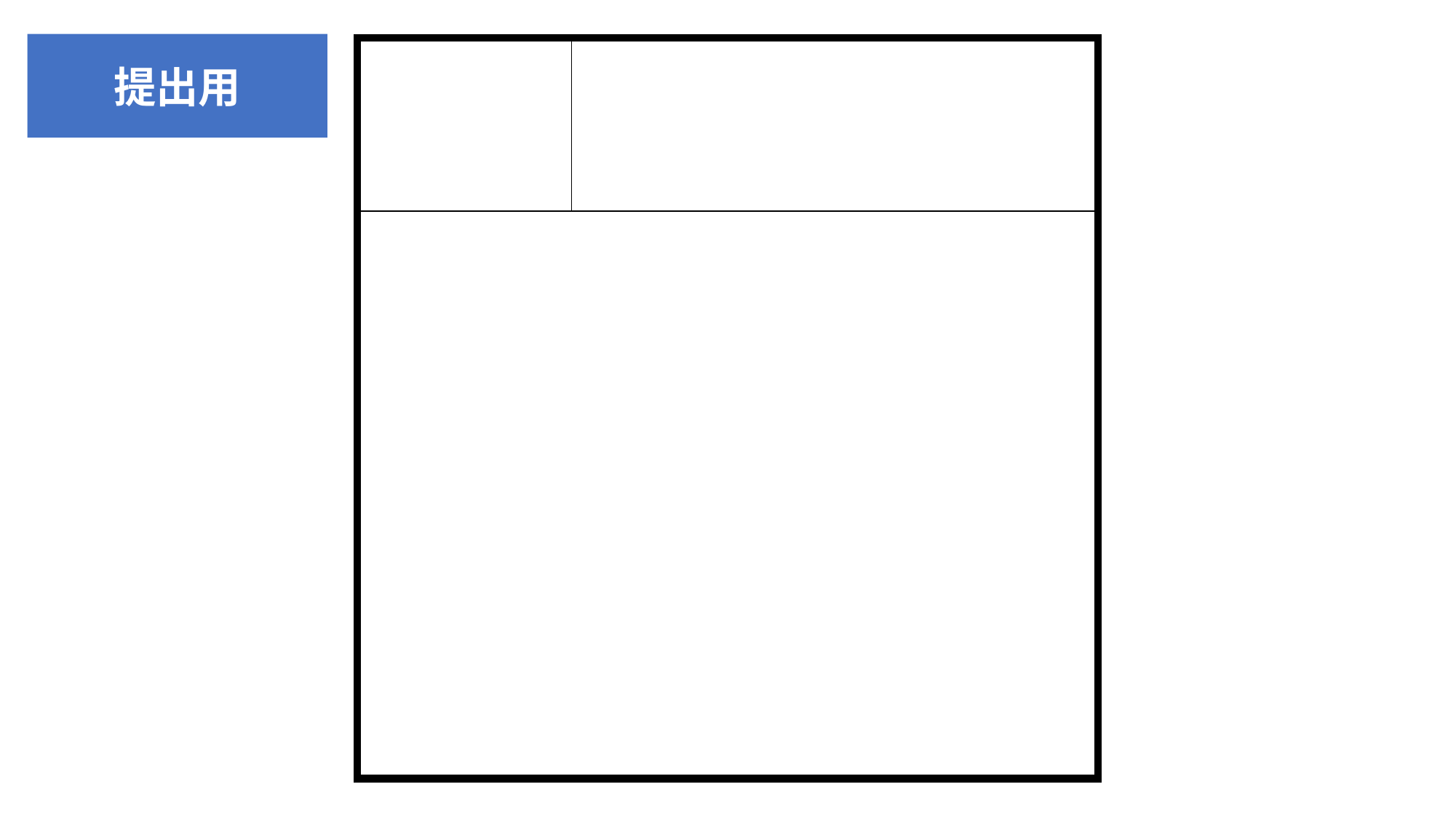

提出用

| 何も書かない |  |
| --- | --- |